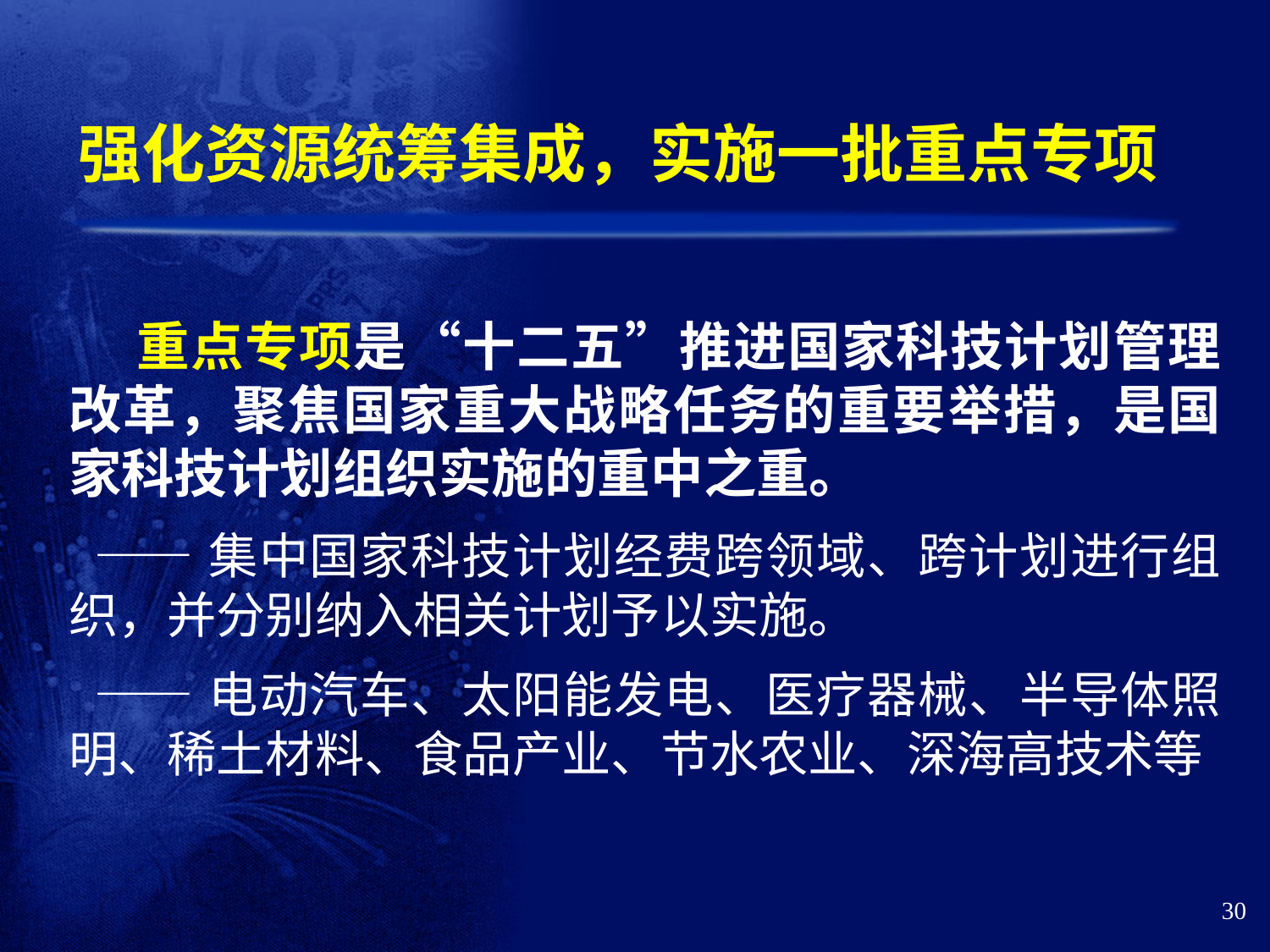

强化资源统筹集成，实施一批重点专项
    重点专项是“十二五”推进国家科技计划管理改革，聚焦国家重大战略任务的重要举措，是国家科技计划组织实施的重中之重。
  ——集中国家科技计划经费跨领域、跨计划进行组织，并分别纳入相关计划予以实施。
  ——电动汽车、太阳能发电、医疗器械、半导体照明、稀土材料、食品产业、节水农业、深海高技术等
30